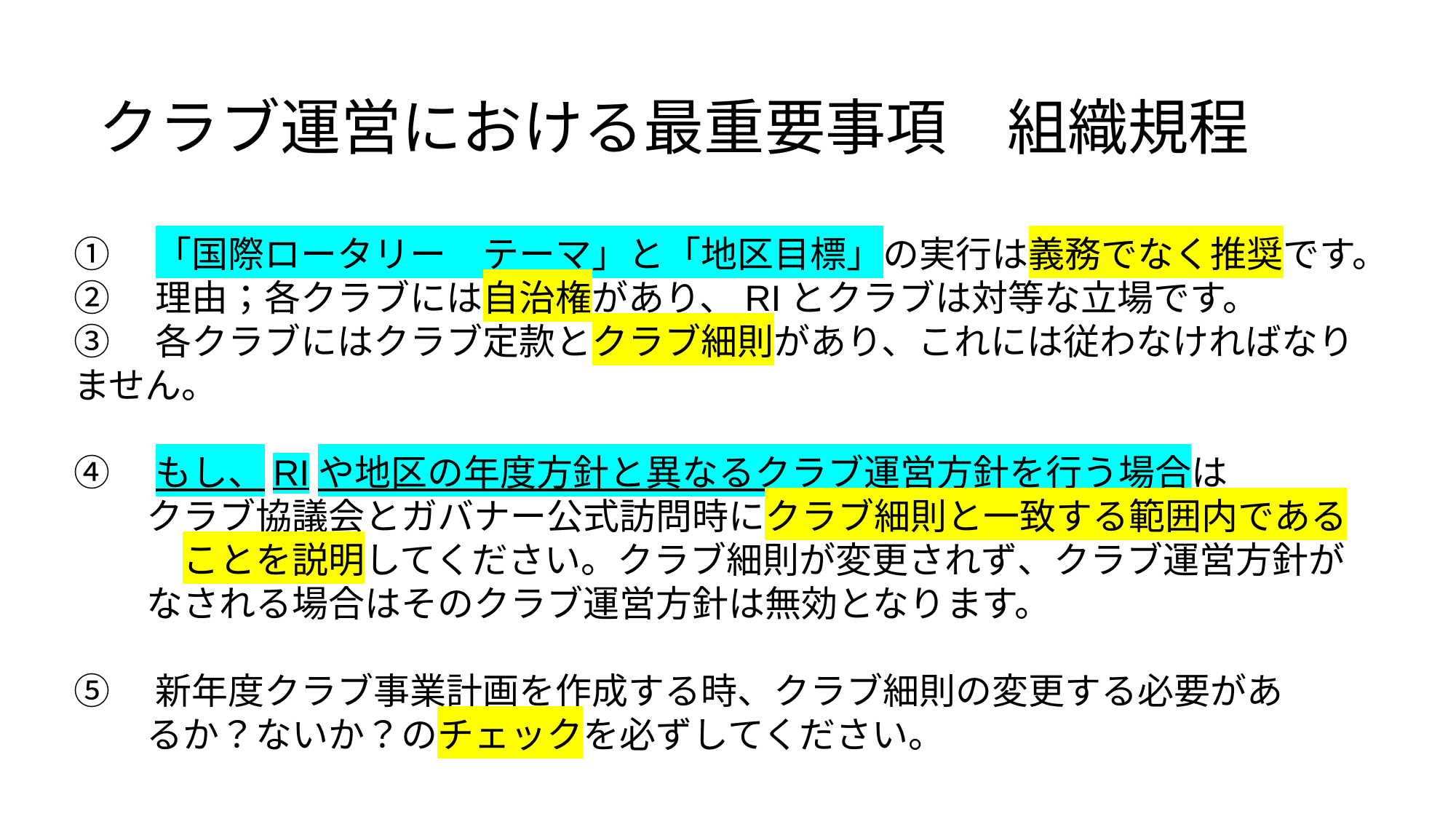

クラブ運営における最重要事項　組織規程
①　「国際ロータリー　テーマ」と「地区目標」の実行は義務でなく推奨です。
②　理由；各クラブには自治権があり、RIとクラブは対等な立場です。
③　各クラブにはクラブ定款とクラブ細則があり、これには従わなければなりません。

④　もし、RIや地区の年度方針と異なるクラブ運営方針を行う場合は
　　クラブ協議会とガバナー公式訪問時にクラブ細則と一致する範囲内である
　　　ことを説明してください。クラブ細則が変更されず、クラブ運営方針が
　　なされる場合はそのクラブ運営方針は無効となります。

⑤　新年度クラブ事業計画を作成する時、クラブ細則の変更する必要があ
　　るか？ないか？のチェックを必ずしてください。